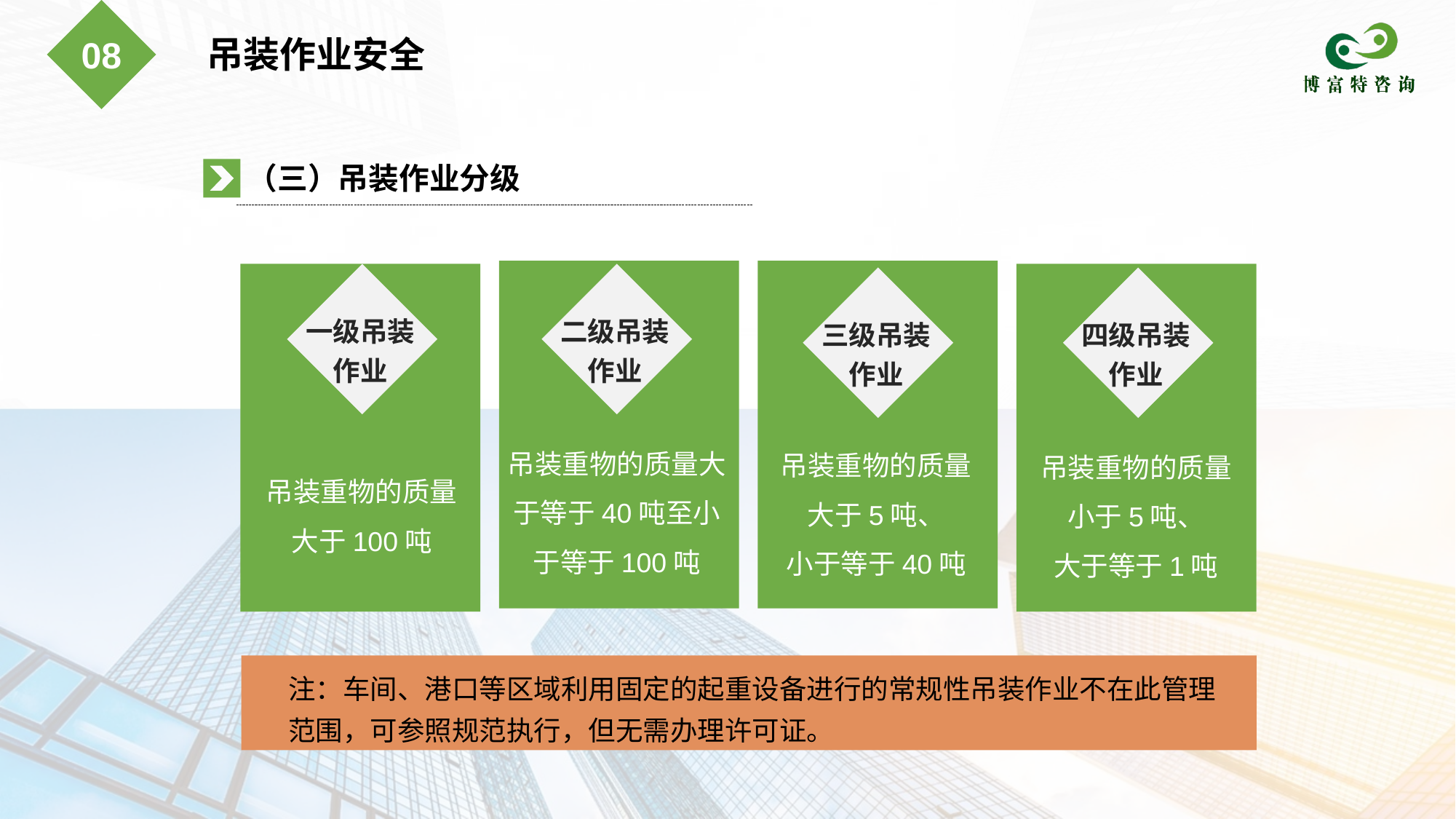

吊装作业安全
08
（三）吊装作业分级

一级吊装
作业
二级吊装
作业
三级吊装
作业
四级吊装
作业
吊装重物的质量大于等于40吨至小于等于100吨
吊装重物的质量大于5吨、
小于等于40吨
吊装重物的质量小于5吨、
大于等于1吨
吊装重物的质量
大于100吨

注：车间、港口等区域利用固定的起重设备进行的常规性吊装作业不在此管理范围，可参照规范执行，但无需办理许可证。